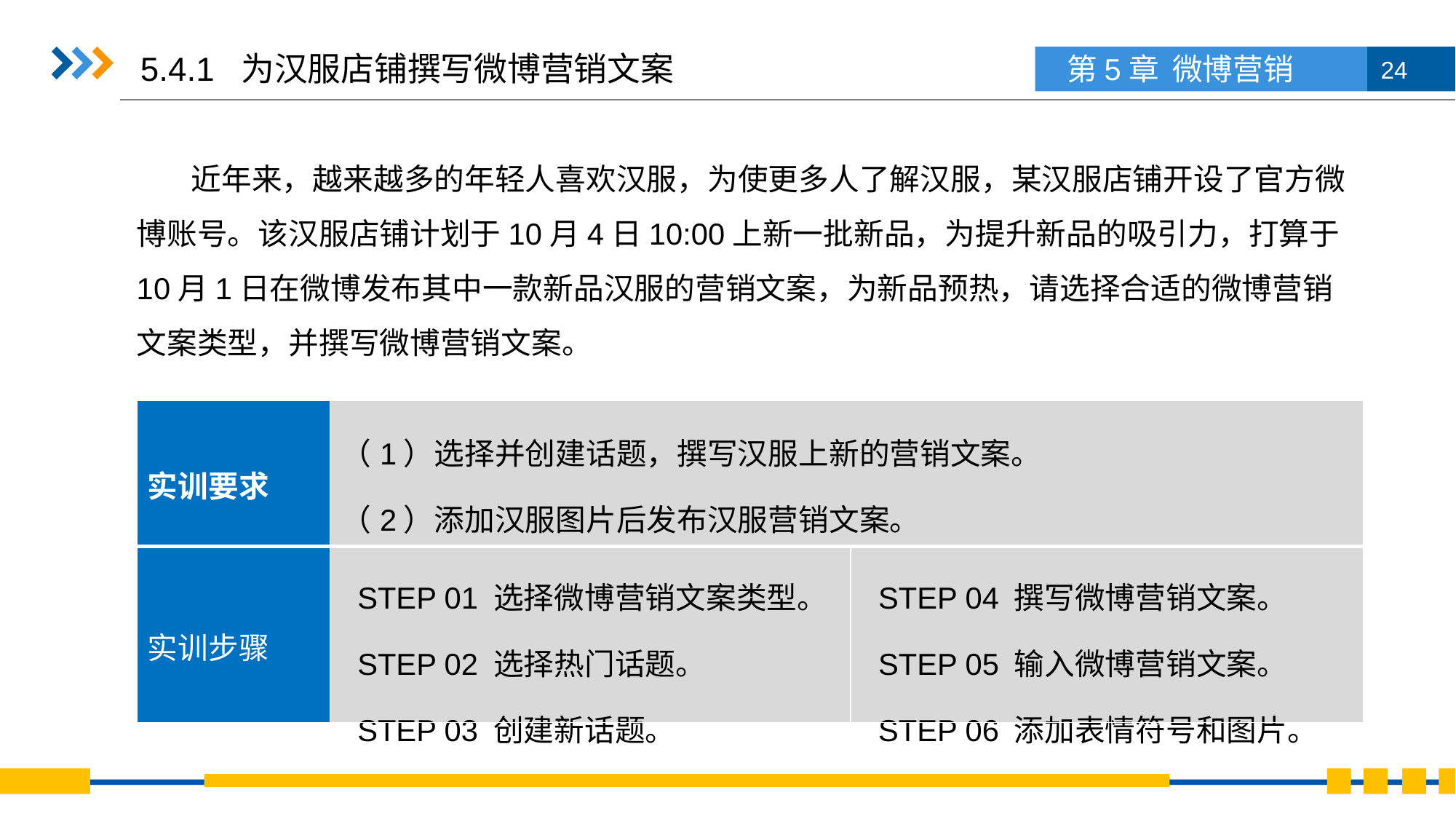

5.4.1  为汉服店铺撰写微博营销文案
近年来，越来越多的年轻人喜欢汉服，为使更多人了解汉服，某汉服店铺开设了官方微博账号。该汉服店铺计划于10月4日10:00上新一批新品，为提升新品的吸引力，打算于10月1日在微博发布其中一款新品汉服的营销文案，为新品预热，请选择合适的微博营销文案类型，并撰写微博营销文案。
| 实训要求 | （1）选择并创建话题，撰写汉服上新的营销文案。 （2）添加汉服图片后发布汉服营销文案。 |  |
| --- | --- | --- |
| 实训步骤 | STEP 01 选择微博营销文案类型。 STEP 02 选择热门话题。 STEP 03 创建新话题。 | STEP 04 撰写微博营销文案。 STEP 05 输入微博营销文案。 STEP 06 添加表情符号和图片。 |